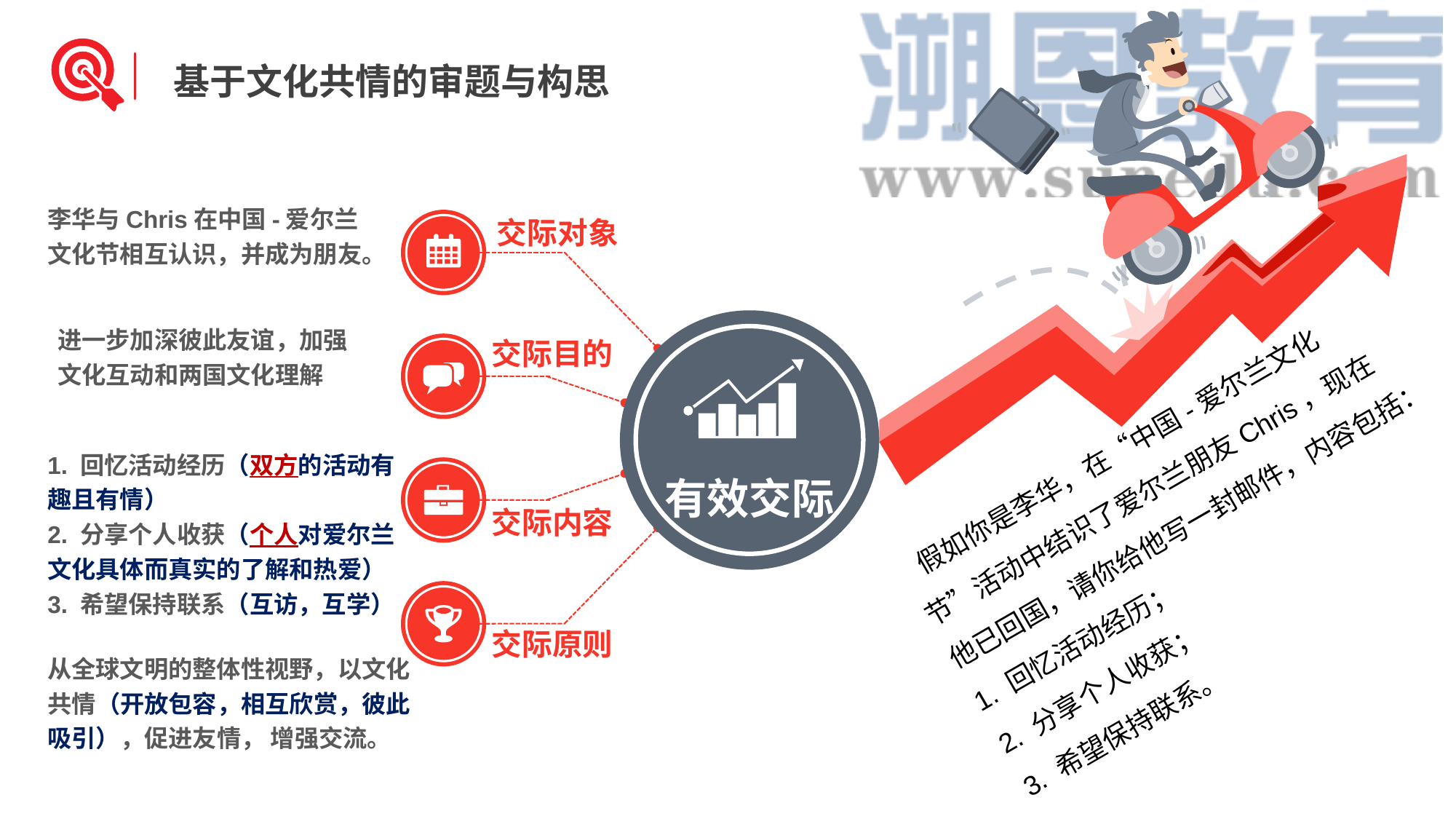

基于文化共情的审题与构思
李华与Chris在中国-爱尔兰文化节相互认识，并成为朋友。

交际对象
有效交际
进一步加深彼此友谊，加强文化互动和两国文化理解

交际目的

  假如你是李华，在“中国-爱尔兰文化节”活动中结识了爱尔兰朋友Chris，现在他已回国，请你给他写一封邮件，内容包括：
1. 回忆活动经历；
2. 分享个人收获；
3. 希望保持联系。
1. 回忆活动经历（双方的活动有趣且有情）
2. 分享个人收获（个人对爱尔兰文化具体而真实的了解和热爱）
3. 希望保持联系（互访，互学）

交际内容

交际原则
从全球文明的整体性视野，以文化共情（开放包容，相互欣赏，彼此吸引），促进友情， 增强交流。